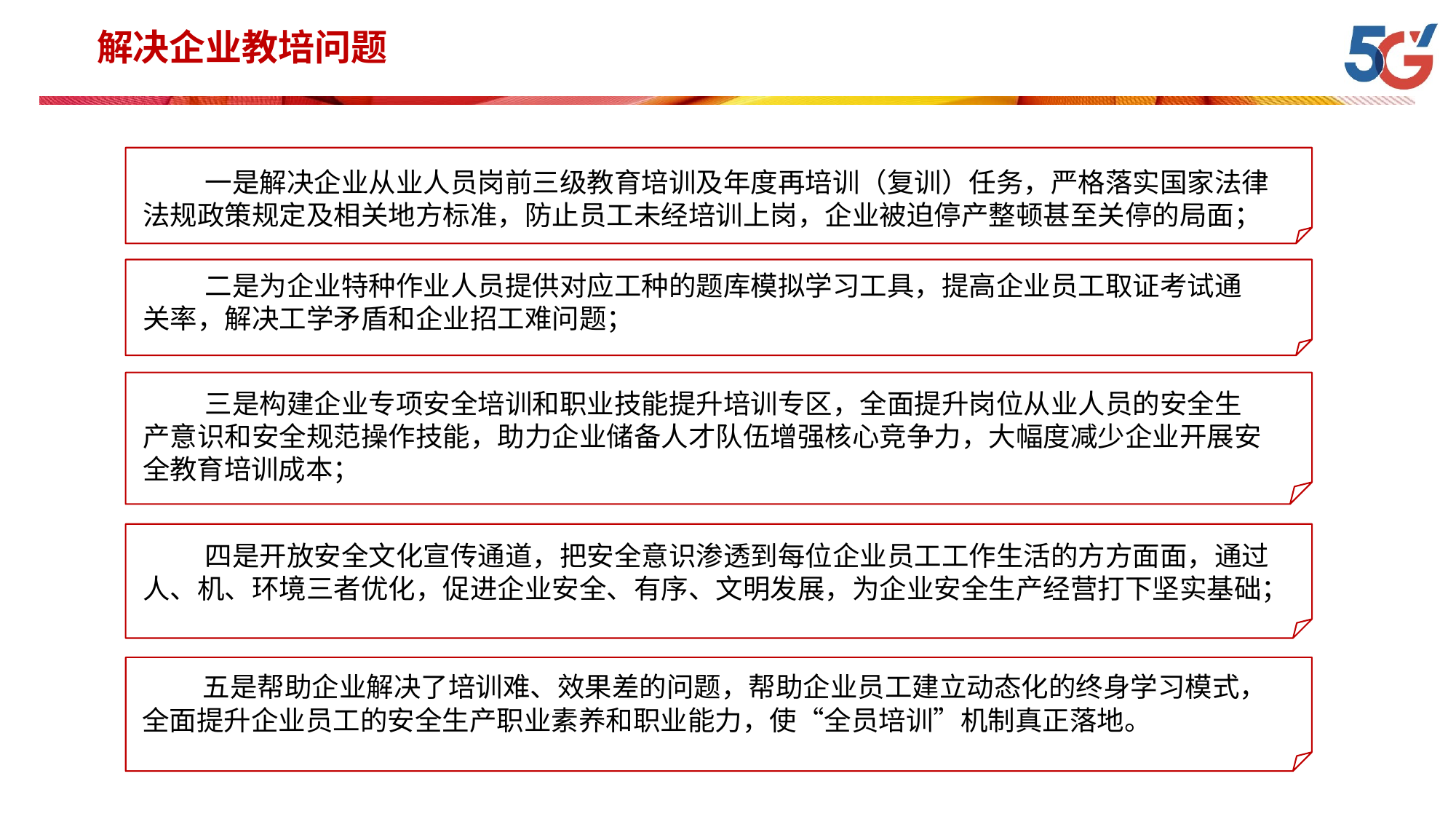

# 解决企业教培问题

一是解决企业从业人员岗前三级教育培训及年度再培训（复训）任务，严格落实国家法律 法规政策规定及相关地方标准，防止员工未经培训上岗，企业被迫停产整顿甚至关停的局面；

二是为企业特种作业人员提供对应工种的题库模拟学习工具，提高企业员工取证考试通 关率，解决工学矛盾和企业招工难问题；

三是构建企业专项安全培训和职业技能提升培训专区，全面提升岗位从业人员的安全生 产意识和安全规范操作技能，助力企业储备人才队伍增强核心竞争力，大幅度减少企业开展安 全教育培训成本；

四是开放安全文化宣传通道，把安全意识渗透到每位企业员工工作生活的方方面面，通过 人、机、环境三者优化，促进企业安全、有序、文明发展，为企业安全生产经营打下坚实基础；

五是帮助企业解决了培训难、效果差的问题，帮助企业员工建立动态化的终身学习模式， 全面提升企业员工的安全生产职业素养和职业能力，使“全员培训”机制真正落地。

16